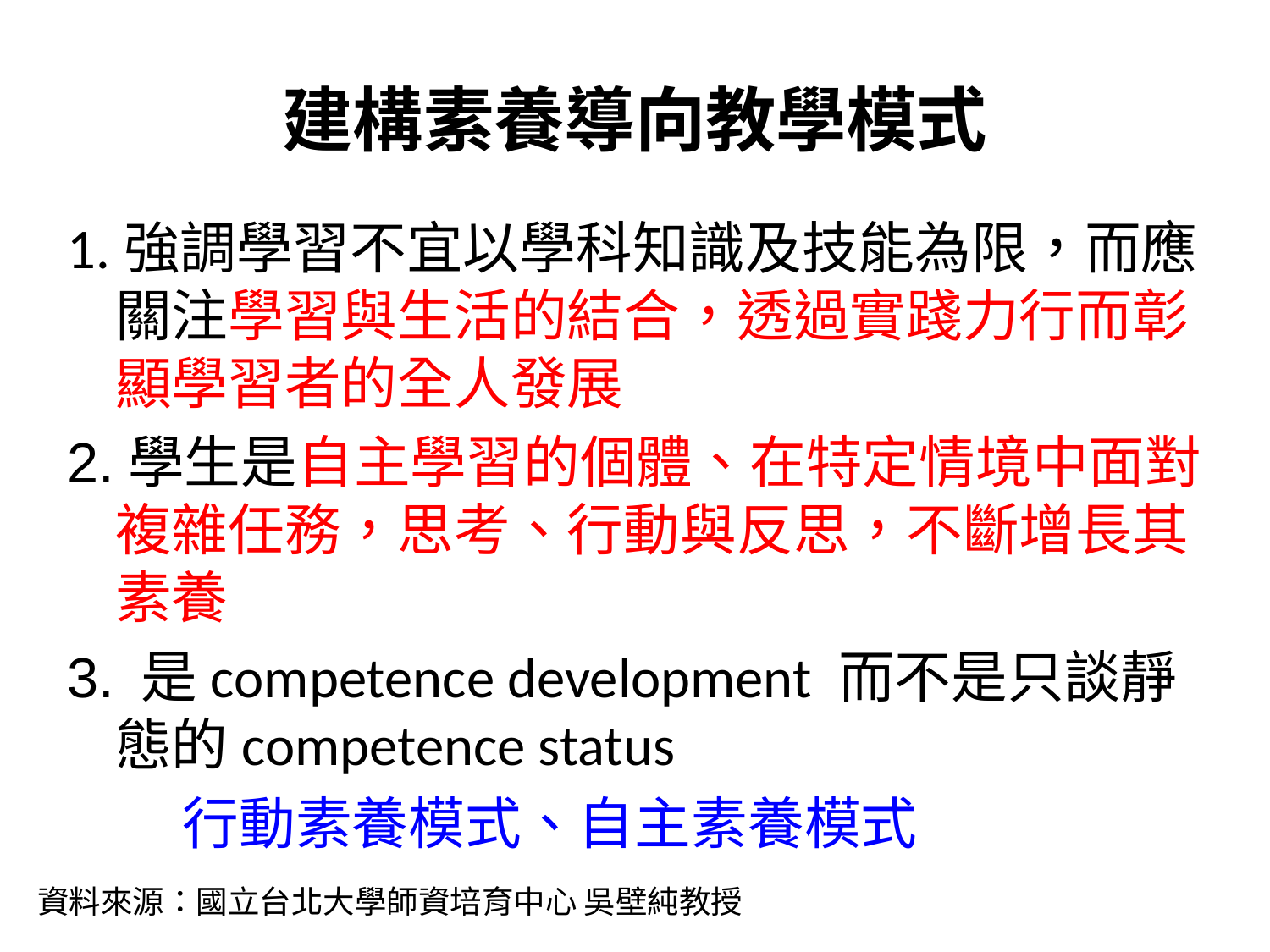

# 建構素養導向教學模式
1.強調學習不宜以學科知識及技能為限，而應關注學習與生活的結合，透過實踐力行而彰顯學習者的全人發展
2.學生是自主學習的個體、在特定情境中面對複雜任務，思考、行動與反思，不斷增長其素養
3. 是competence development 而不是只談靜態的competence status
        行動素養模式、自主素養模式

資料來源：國立台北大學師資培育中心 吳壁純教授